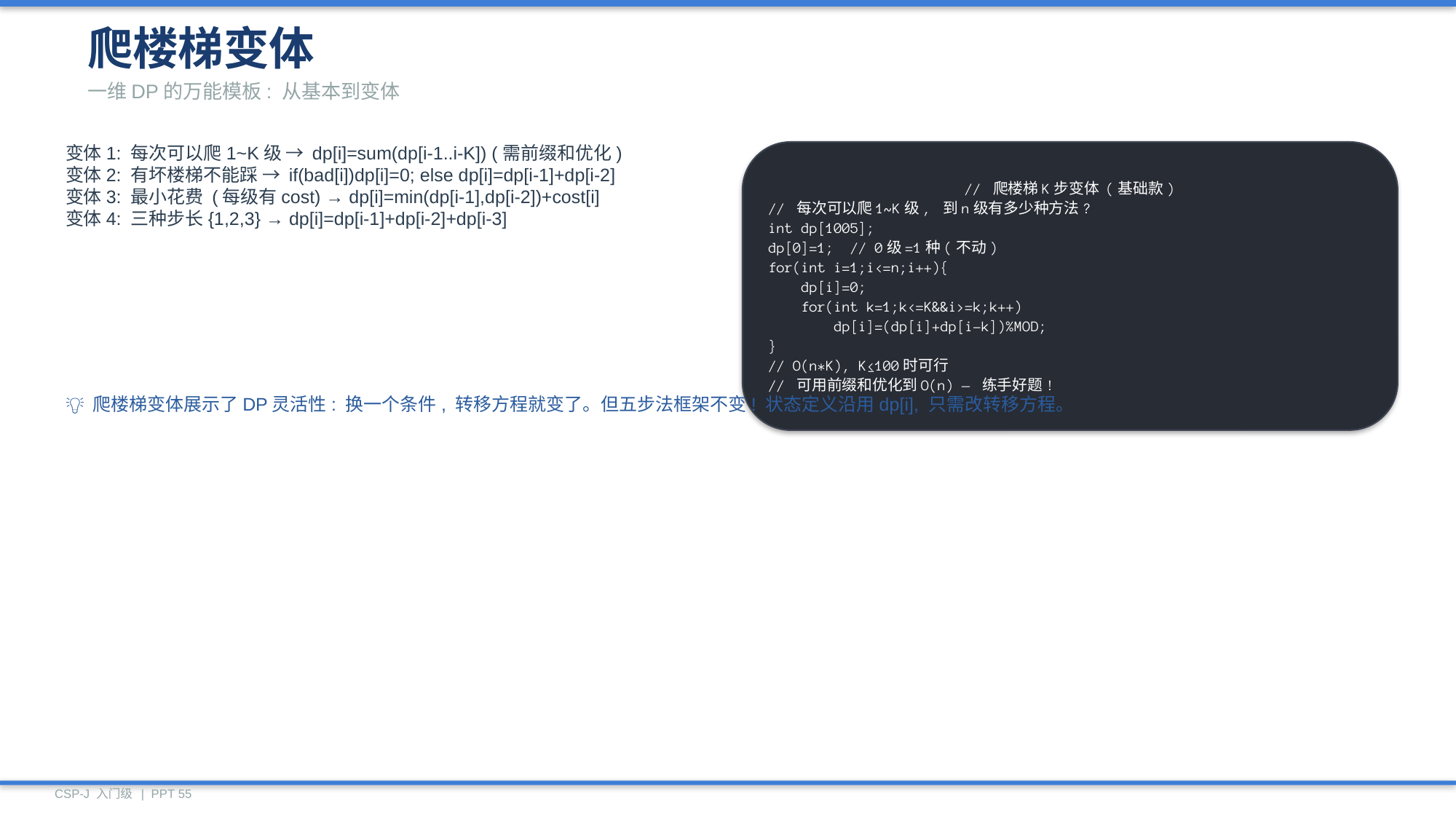

爬楼梯变体
一维DP的万能模板: 从基本到变体
变体1: 每次可以爬1~K级 → dp[i]=sum(dp[i-1..i-K]) (需前缀和优化)
变体2: 有坏楼梯不能踩 → if(bad[i])dp[i]=0; else dp[i]=dp[i-1]+dp[i-2]
变体3: 最小花费 (每级有cost) → dp[i]=min(dp[i-1],dp[i-2])+cost[i]
变体4: 三种步长{1,2,3} → dp[i]=dp[i-1]+dp[i-2]+dp[i-3]
// 爬楼梯K步变体 (基础款)
// 每次可以爬1~K级, 到n级有多少种方法?
int dp[1005];
dp[0]=1;  // 0级=1种(不动)
for(int i=1;i<=n;i++){
    dp[i]=0;
    for(int k=1;k<=K&&i>=k;k++)
        dp[i]=(dp[i]+dp[i-k])%MOD;
}
// O(n*K), K≤100时可行
// 可用前缀和优化到O(n) — 练手好题!
💡 爬楼梯变体展示了DP灵活性: 换一个条件, 转移方程就变了。但五步法框架不变! 状态定义沿用dp[i], 只需改转移方程。

CSP-J 入门级  |  PPT 55